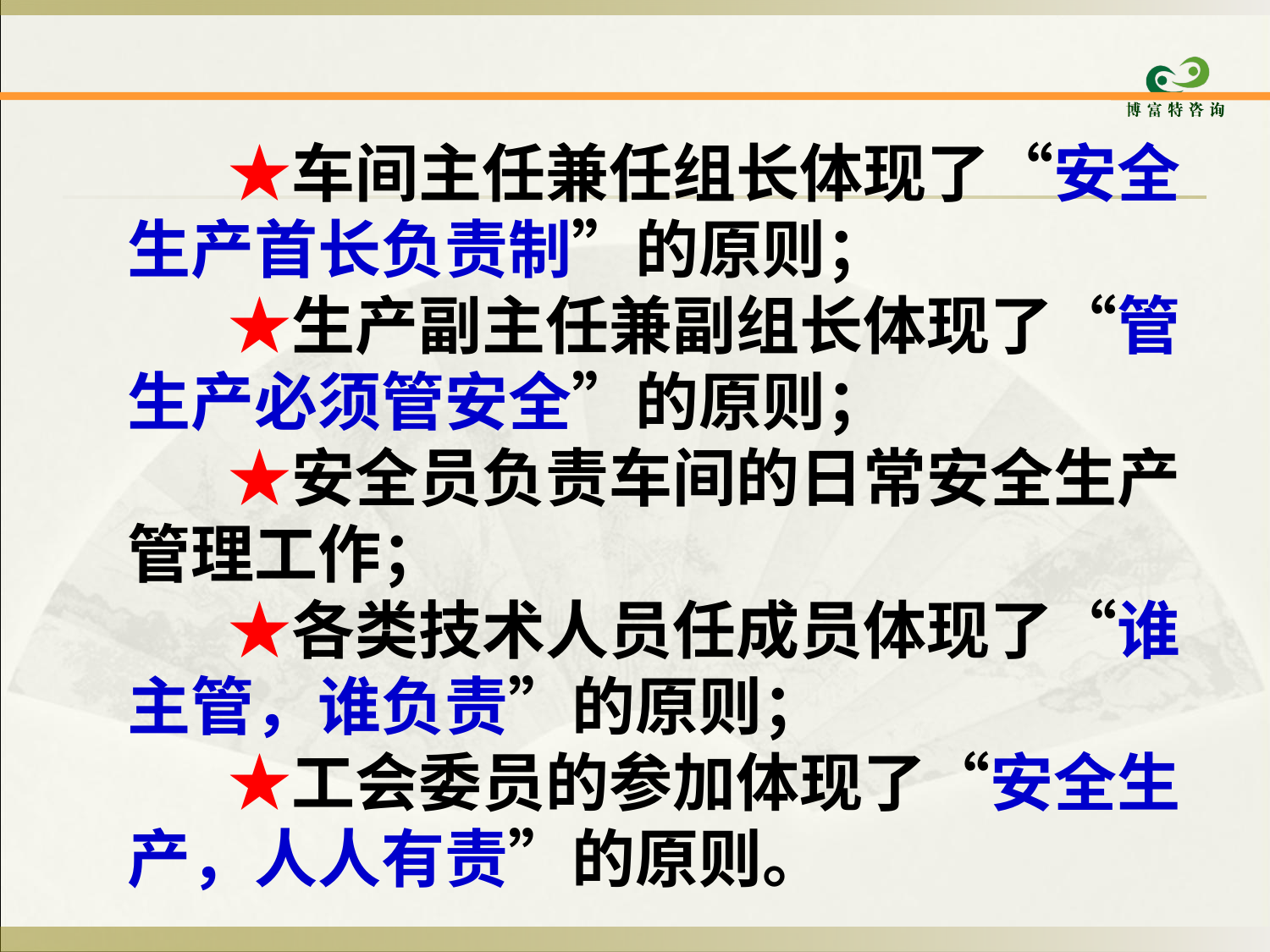

★车间主任兼任组长体现了“安全生产首长负责制”的原则；
　★生产副主任兼副组长体现了“管生产必须管安全”的原则；
　★安全员负责车间的日常安全生产管理工作；
　★各类技术人员任成员体现了“谁主管，谁负责”的原则；
　★工会委员的参加体现了“安全生产，人人有责”的原则。
28